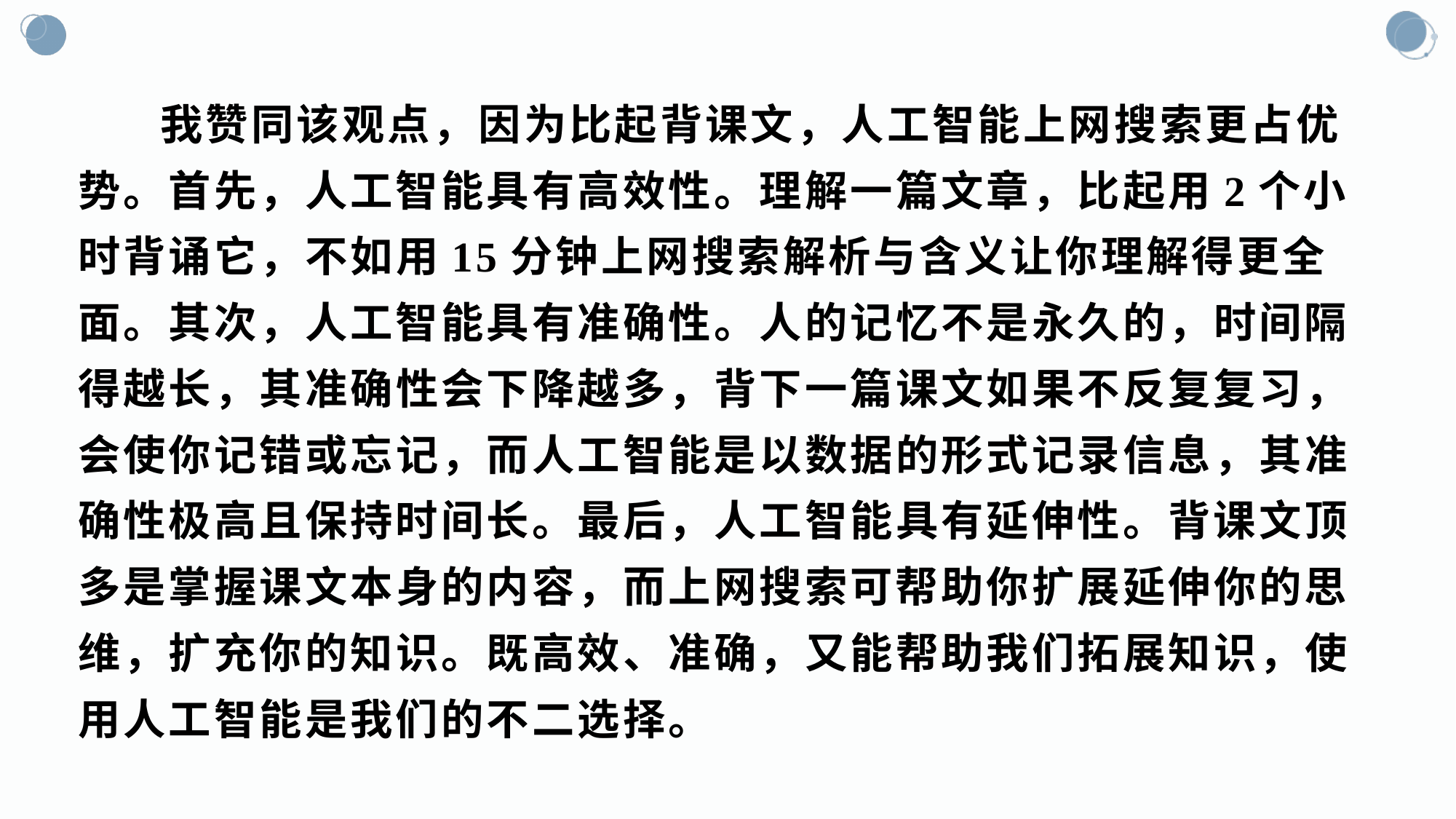

我赞同该观点，因为比起背课文，人工智能上网搜索更占优势。首先，人工智能具有高效性。理解一篇文章，比起用2个小时背诵它，不如用15分钟上网搜索解析与含义让你理解得更全面。其次，人工智能具有准确性。人的记忆不是永久的，时间隔得越长，其准确性会下降越多，背下一篇课文如果不反复复习，会使你记错或忘记，而人工智能是以数据的形式记录信息，其准确性极高且保持时间长。最后，人工智能具有延伸性。背课文顶多是掌握课文本身的内容，而上网搜索可帮助你扩展延伸你的思维，扩充你的知识。既高效、准确，又能帮助我们拓展知识，使用人工智能是我们的不二选择。